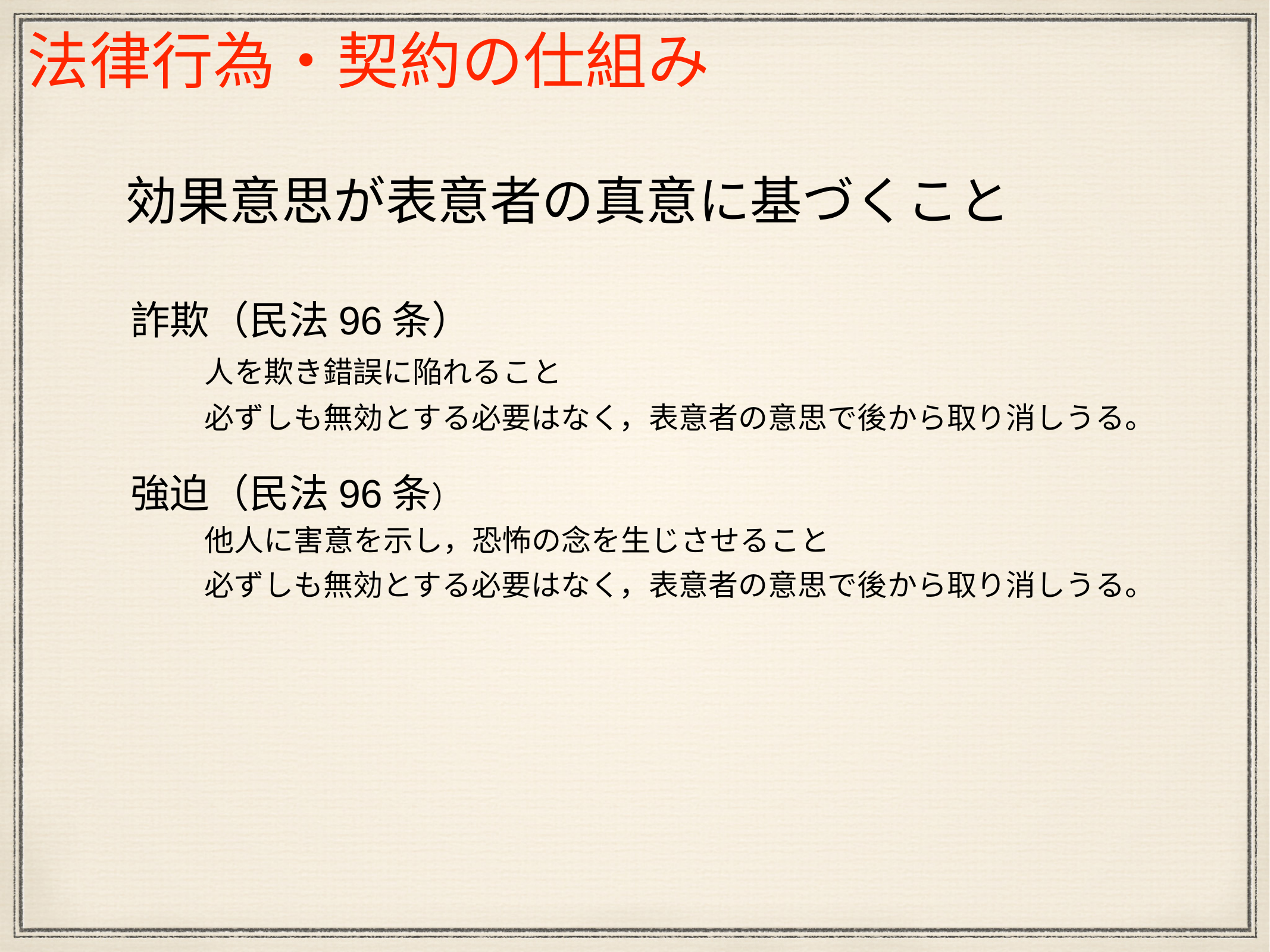

法律行為・契約の仕組み
効果意思が表意者の真意に基づくこと
　詐欺（民法96条）
　人を欺き錯誤に陥れること
　必ずしも無効とする必要はなく，表意者の意思で後から取り消しうる。
　強迫（民法96条）
　他人に害意を示し，恐怖の念を生じさせること
　必ずしも無効とする必要はなく，表意者の意思で後から取り消しうる。